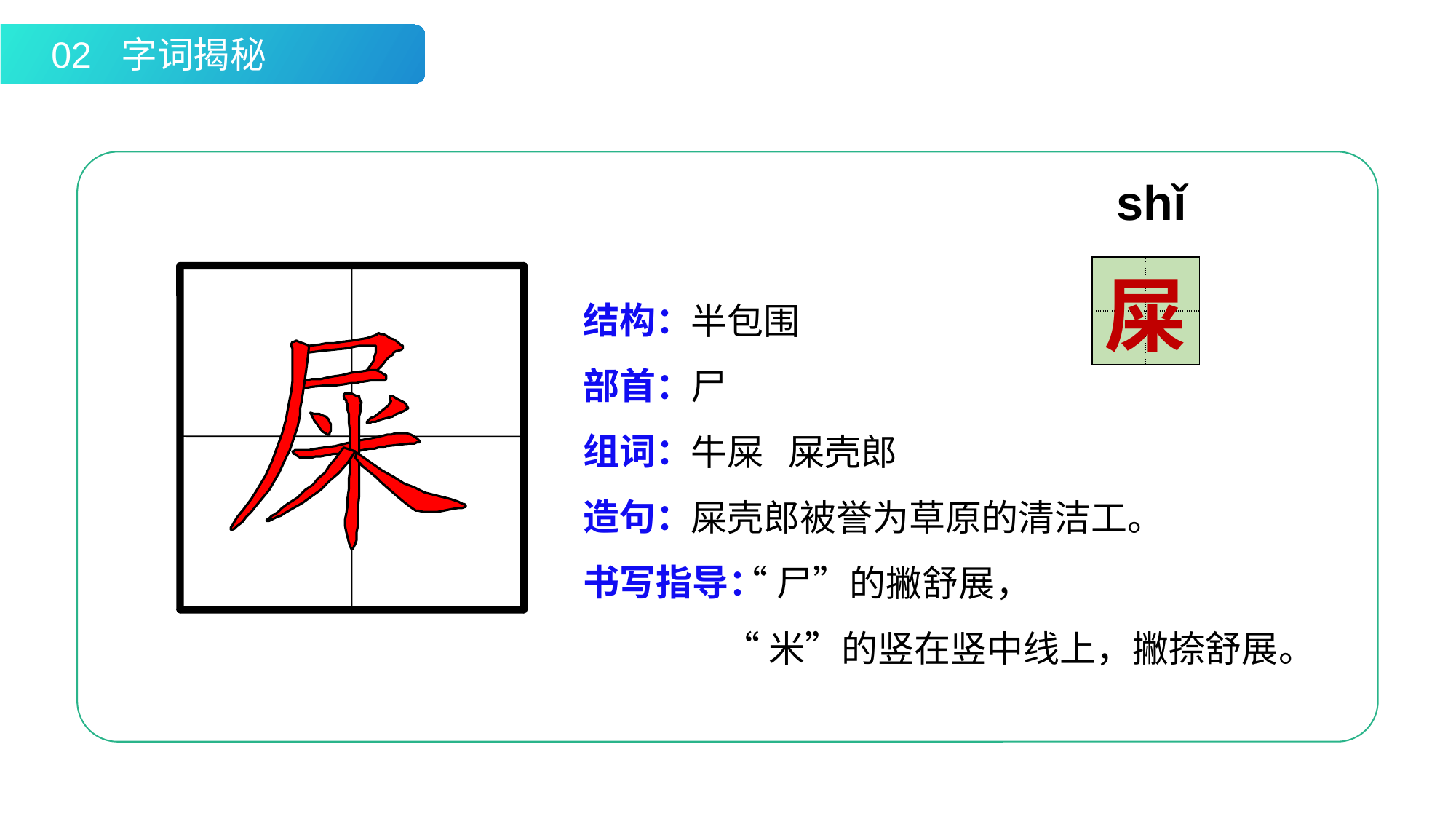

02  字词揭秘
shǐ
|  |  |
| --- | --- |
|  |  |
屎

结构：
部首：
组词：
造句：
书写指导：
半包围
尸
牛屎   屎壳郎
屎壳郎被誉为草原的清洁工。
     “尸”的撇舒展，
    “米”的竖在竖中线上，撇捺舒展。